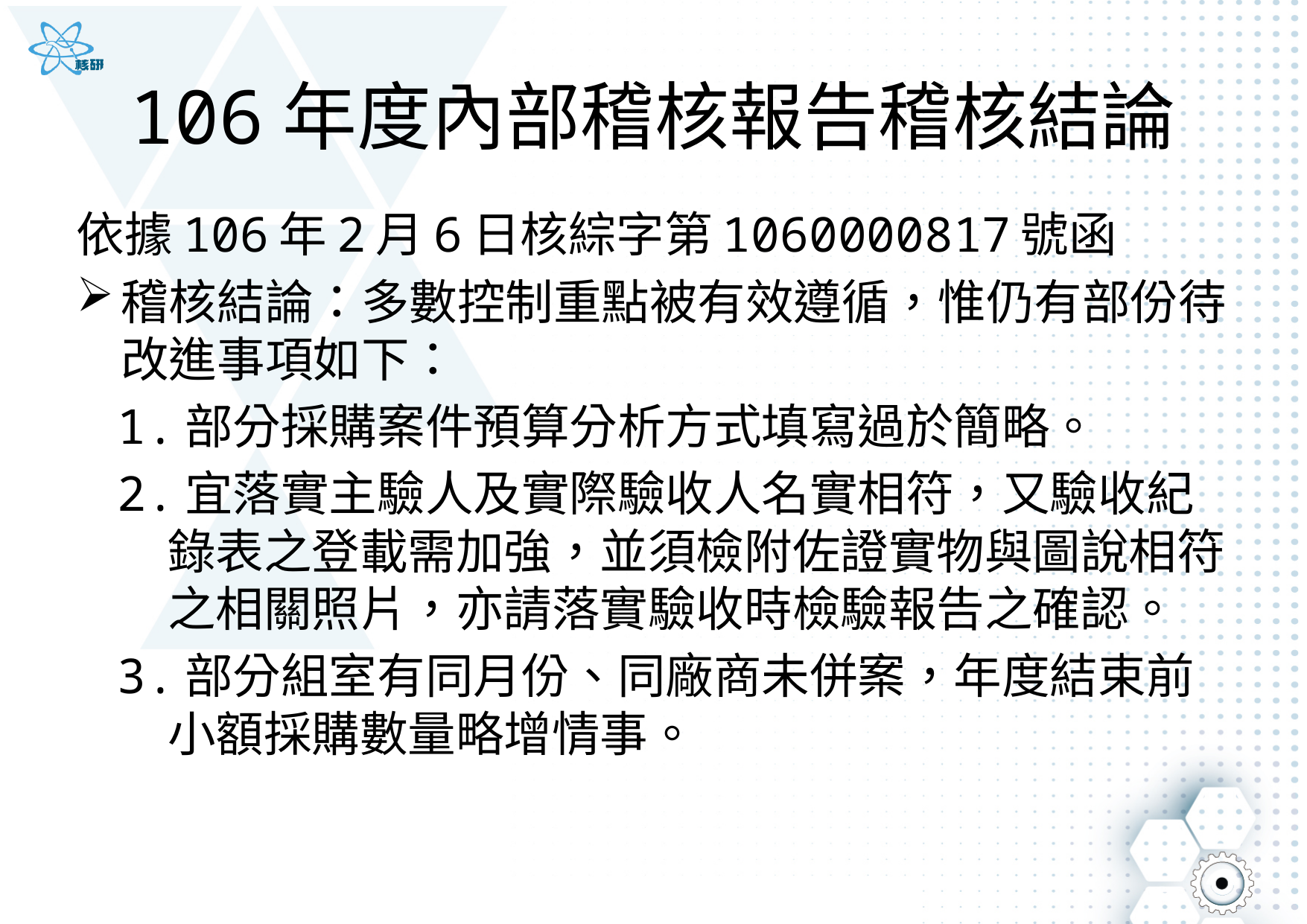

# 106年度內部稽核報告稽核結論
依據106年2月6日核綜字第1060000817號函
稽核結論：多數控制重點被有效遵循，惟仍有部份待改進事項如下：
1.部分採購案件預算分析方式填寫過於簡略。
2.宜落實主驗人及實際驗收人名實相符，又驗收紀錄表之登載需加強，並須檢附佐證實物與圖說相符之相關照片，亦請落實驗收時檢驗報告之確認。
3.部分組室有同月份、同廠商未併案，年度結束前小額採購數量略增情事。